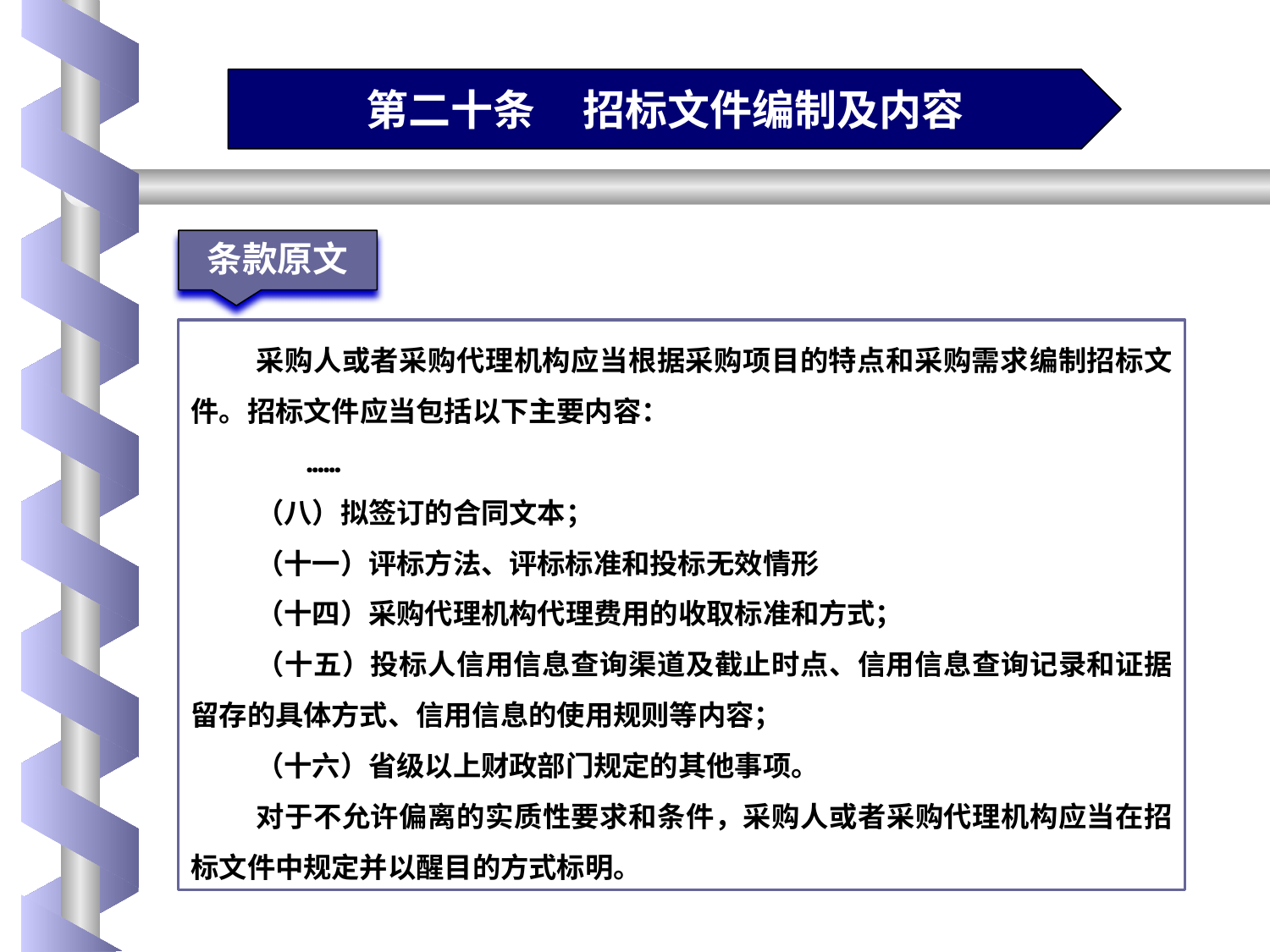

第二十条     招标文件编制及内容
条款原文
采购人或者采购代理机构应当根据采购项目的特点和采购需求编制招标文件。招标文件应当包括以下主要内容：
   ……
（八）拟签订的合同文本；
（十一）评标方法、评标标准和投标无效情形
（十四）采购代理机构代理费用的收取标准和方式；
（十五）投标人信用信息查询渠道及截止时点、信用信息查询记录和证据留存的具体方式、信用信息的使用规则等内容；
（十六）省级以上财政部门规定的其他事项。
对于不允许偏离的实质性要求和条件，采购人或者采购代理机构应当在招标文件中规定并以醒目的方式标明。